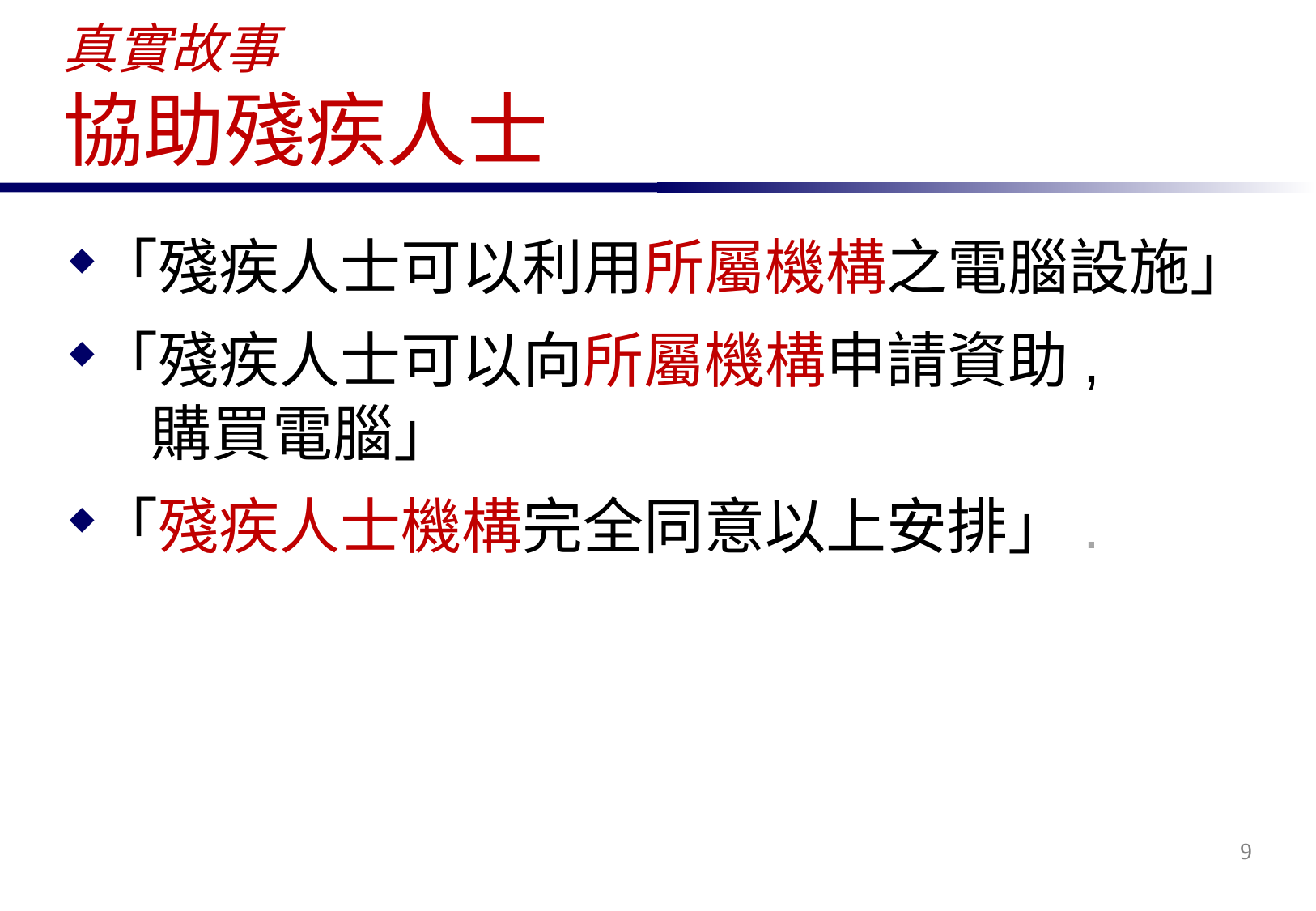

# 真實故事 協助殘疾人士
「殘疾人士可以利用所屬機構之電腦設施」
「殘疾人士可以向所屬機構申請資助, 	購買電腦」
「殘疾人士機構完全同意以上安排」.
9